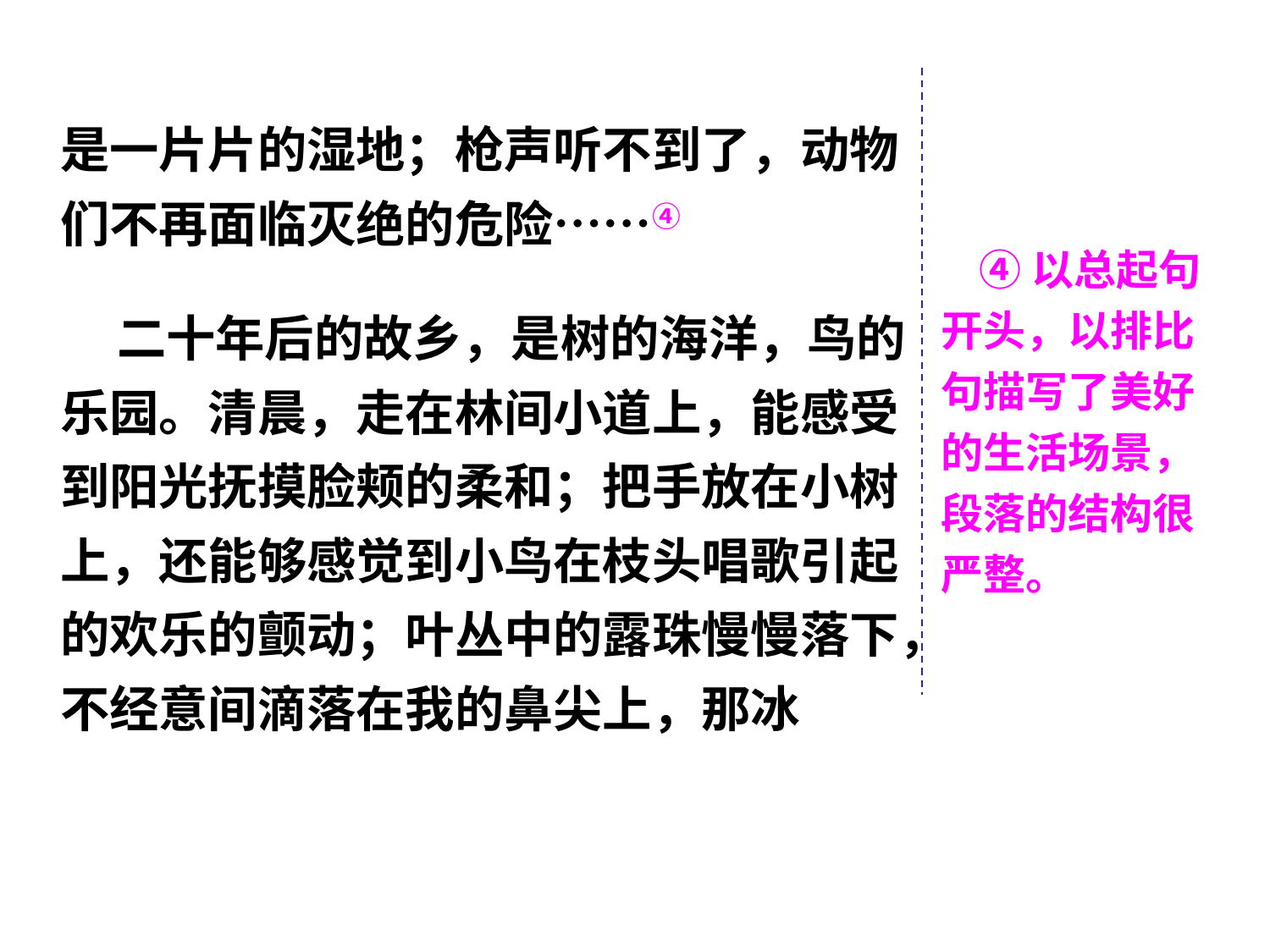

是一片片的湿地；枪声听不到了，动物们不再面临灭绝的危险……④
状元成才路
状元成才路
    ④以总起句开头，以排比句描写了美好的生活场景，段落的结构很严整。
状元成才路
状元成才路
状元成才路
状元成才路
状元成才路
状元成才路
状元成才路
状元成才路
状元成才路
状元成才路
状元成才路
状元成才路
状元成才路
    二十年后的故乡，是树的海洋，鸟的乐园。清晨，走在林间小道上，能感受到阳光抚摸脸颊的柔和；把手放在小树上，还能够感觉到小鸟在枝头唱歌引起的欢乐的颤动；叶丛中的露珠慢慢落下，不经意间滴落在我的鼻尖上，那冰
状元成才路
状元成才路
状元成才路
状元成才路
状元成才路
状元成才路
状元成才路
状元成才路
状元成才路
状元成才路
状元成才路
状元成才路
状元成才路
状元成才路
状元成才路
状元成才路
状元成才路
状元成才路
状元成才路
状元成才路
状元成才路
状元成才路
状元成才路
状元成才路
状元成才路
状元成才路
状元成才路
状元成才路
状元成才路
状元成才路
状元成才路
状元成才路
状元成才路
状元成才路
状元成才路
状元成才路
状元成才路
状元成才路
状元成才路
状元成才路
状元成才路
状元成才路
状元成才路
状元成才路
状元成才路
状元成才路
状元成才路
状元成才路
状元成才路
状元成才路
状元成才路
状元成才路
状元成才路
状元成才路
状元成才路
状元成才路
状元成才路
状元成才路
状元成才路
状元成才路
状元成才路
状元成才路
状元成才路
状元成才路
状元成才路
状元成才路
状元成才路
状元成才路
状元成才路
状元成才路
状元成才路
状元成才路
状元成才路
状元成才路
状元成才路
状元成才路
状元成才路
状元成才路
状元成才路
状元成才路
状元成才路
状元成才路
状元成才路
状元成才路
状元成才路